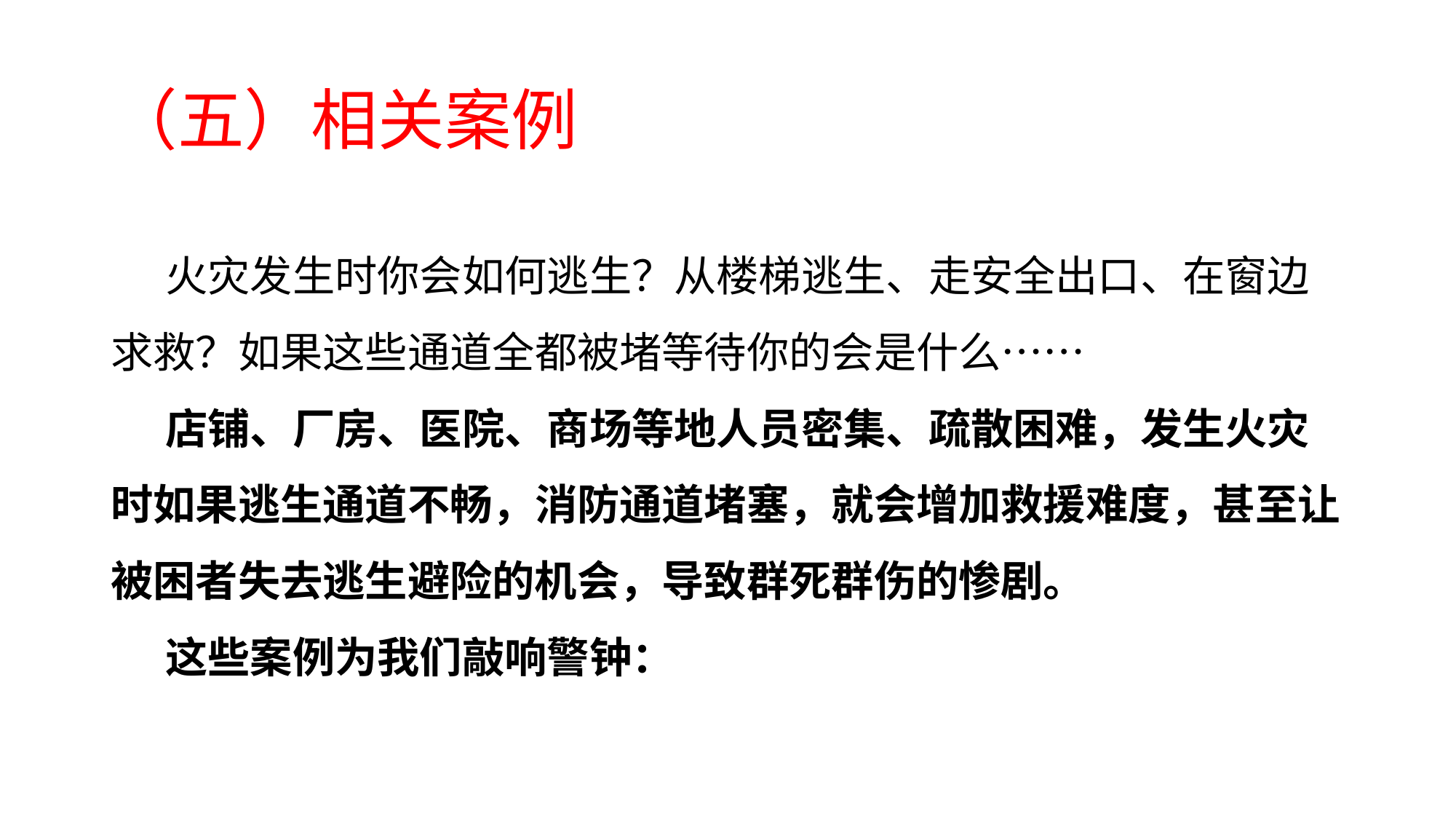

# （五）相关案例
火灾发生时你会如何逃生？从楼梯逃生、走安全出口、在窗边求救？如果这些通道全都被堵等待你的会是什么……
店铺、厂房、医院、商场等地人员密集、疏散困难，发生火灾时如果逃生通道不畅，消防通道堵塞，就会增加救援难度，甚至让被困者失去逃生避险的机会，导致群死群伤的惨剧。
这些案例为我们敲响警钟：